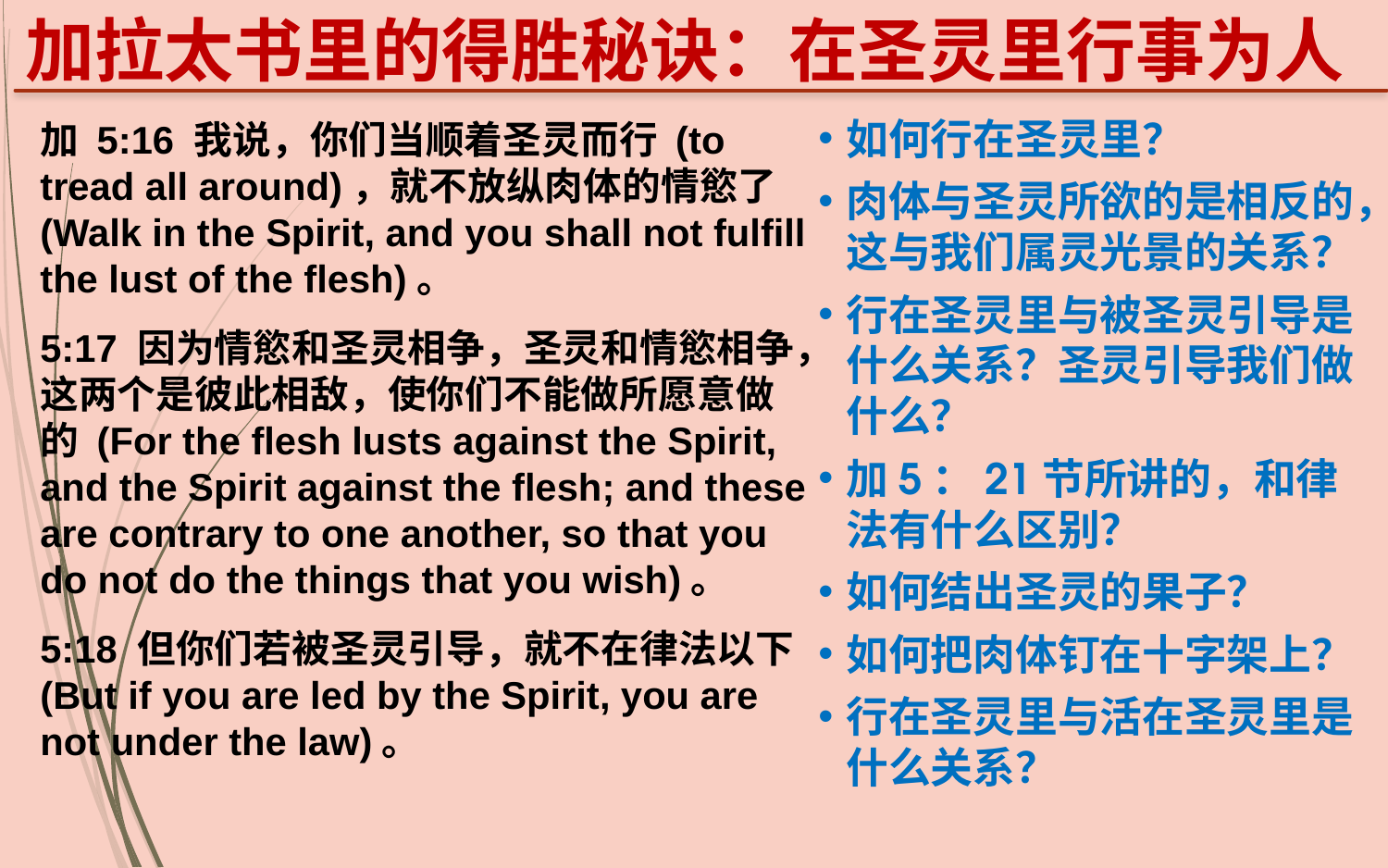

加拉太书里的得胜秘诀：在圣灵里行事为人
如何行在圣灵里？
肉体与圣灵所欲的是相反的，这与我们属灵光景的关系？
行在圣灵里与被圣灵引导是什么关系？圣灵引导我们做什么？
加5：21节所讲的，和律法有什么区别？
如何结出圣灵的果子？
如何把肉体钉在十字架上？
行在圣灵里与活在圣灵里是什么关系？
加 5:16 我说，你们当顺着圣灵而行 (to tread all around)，就不放纵肉体的情慾了(Walk in the Spirit, and you shall not fulfill the lust of the flesh)。
5:17 因为情慾和圣灵相争，圣灵和情慾相争，这两个是彼此相敌，使你们不能做所愿意做的 (For the flesh lusts against the Spirit, and the Spirit against the flesh; and these are contrary to one another, so that you do not do the things that you wish)。
5:18 但你们若被圣灵引导，就不在律法以下 (But if you are led by the Spirit, you are not under the law)。